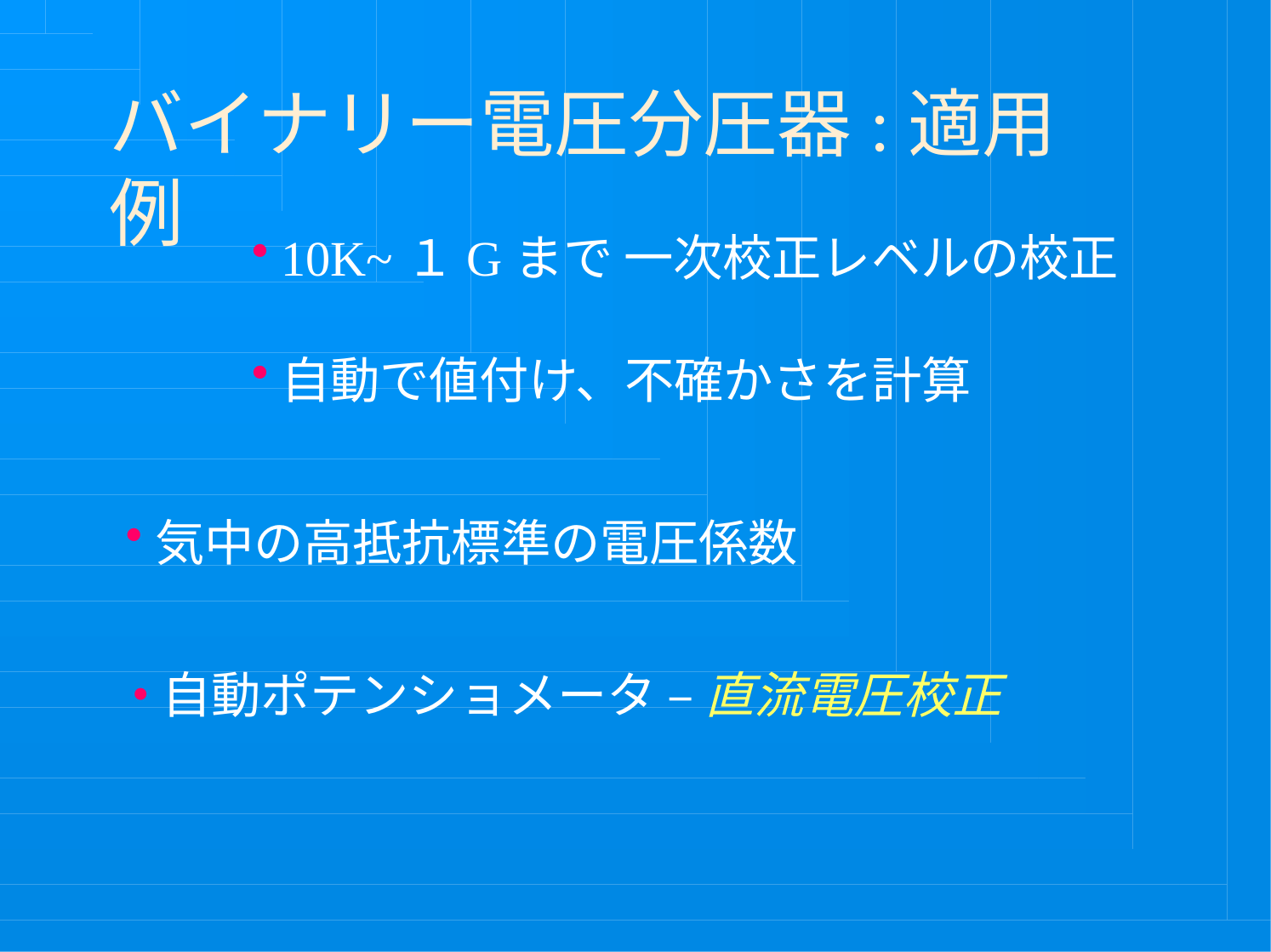

# バイナリー電圧分圧器:適用例

10K~１Gまで 一次校正レベルの校正

自動で値付け、不確かさを計算

気中の高抵抗標準の電圧係数

自動ポテンショメータ – 直流電圧校正